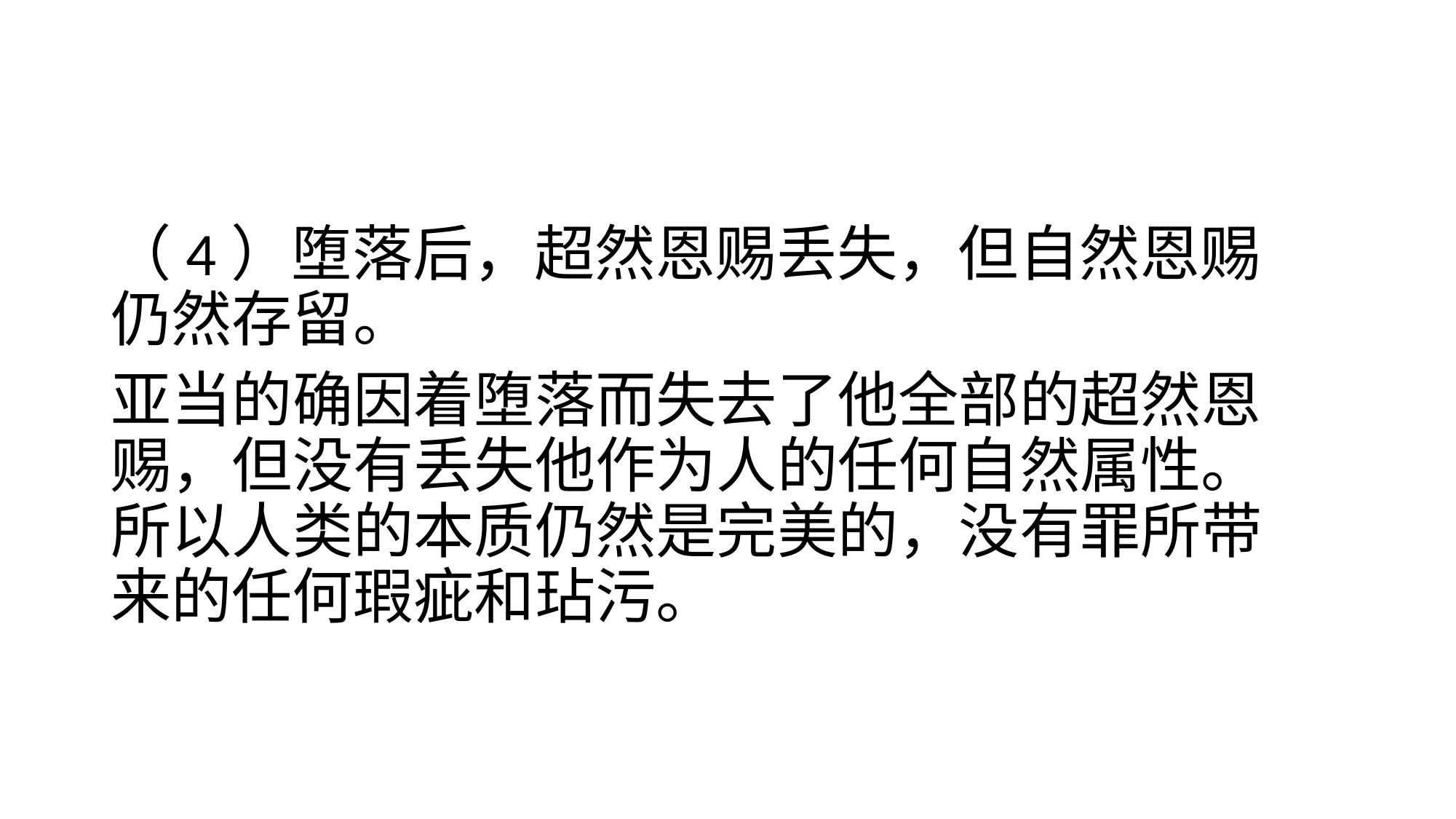

#
（4）堕落后，超然恩赐丢失，但自然恩赐仍然存留。
亚当的确因着堕落而失去了他全部的超然恩赐，但没有丢失他作为人的任何自然属性。所以人类的本质仍然是完美的，没有罪所带来的任何瑕疵和玷污。